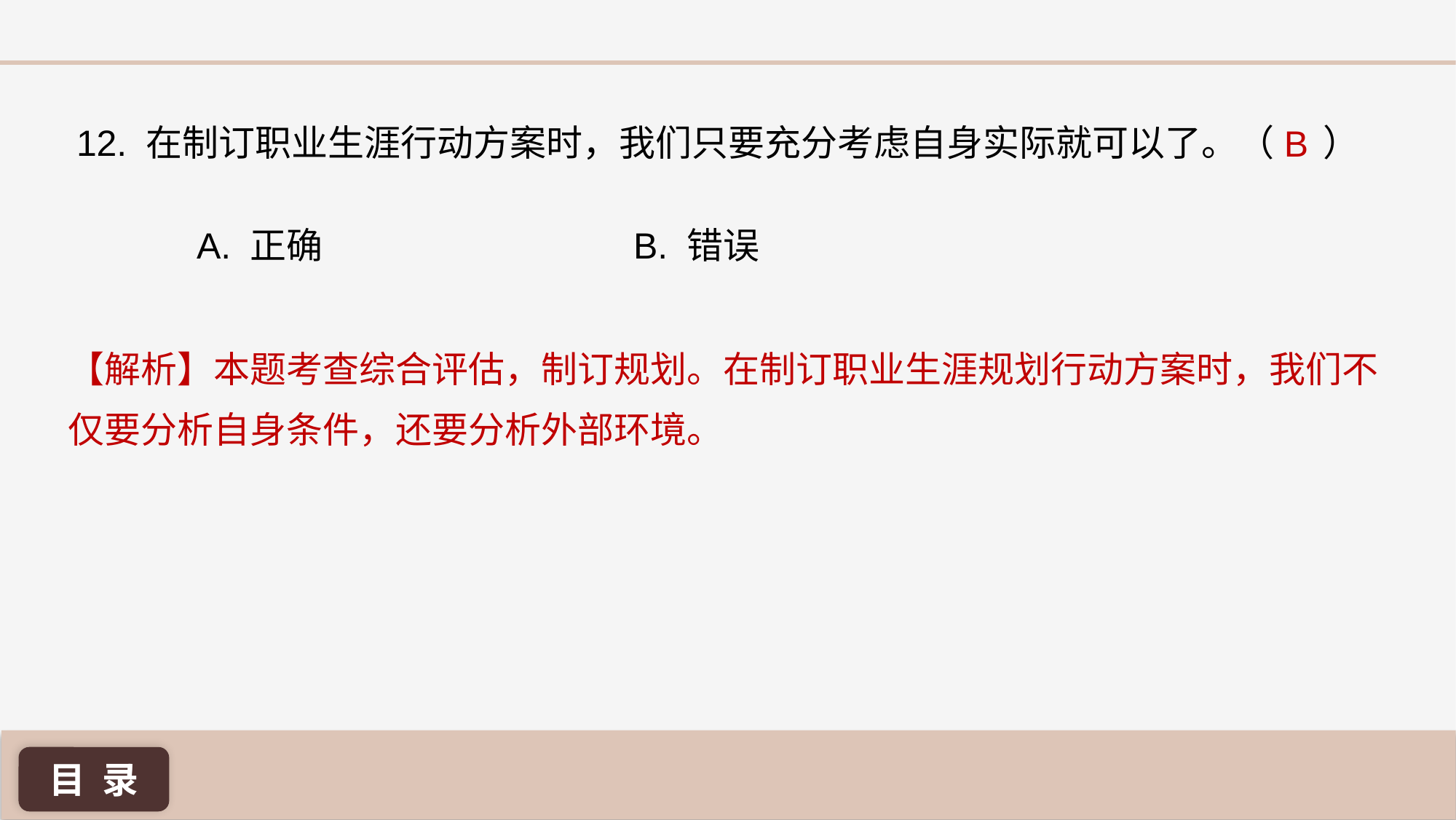

B
12. 在制订职业生涯行动方案时，我们只要充分考虑自身实际就可以了。（      ）
A. 正确 			B. 错误
【解析】本题考查综合评估，制订规划。在制订职业生涯规划行动方案时，我们不仅要分析自身条件，还要分析外部环境。